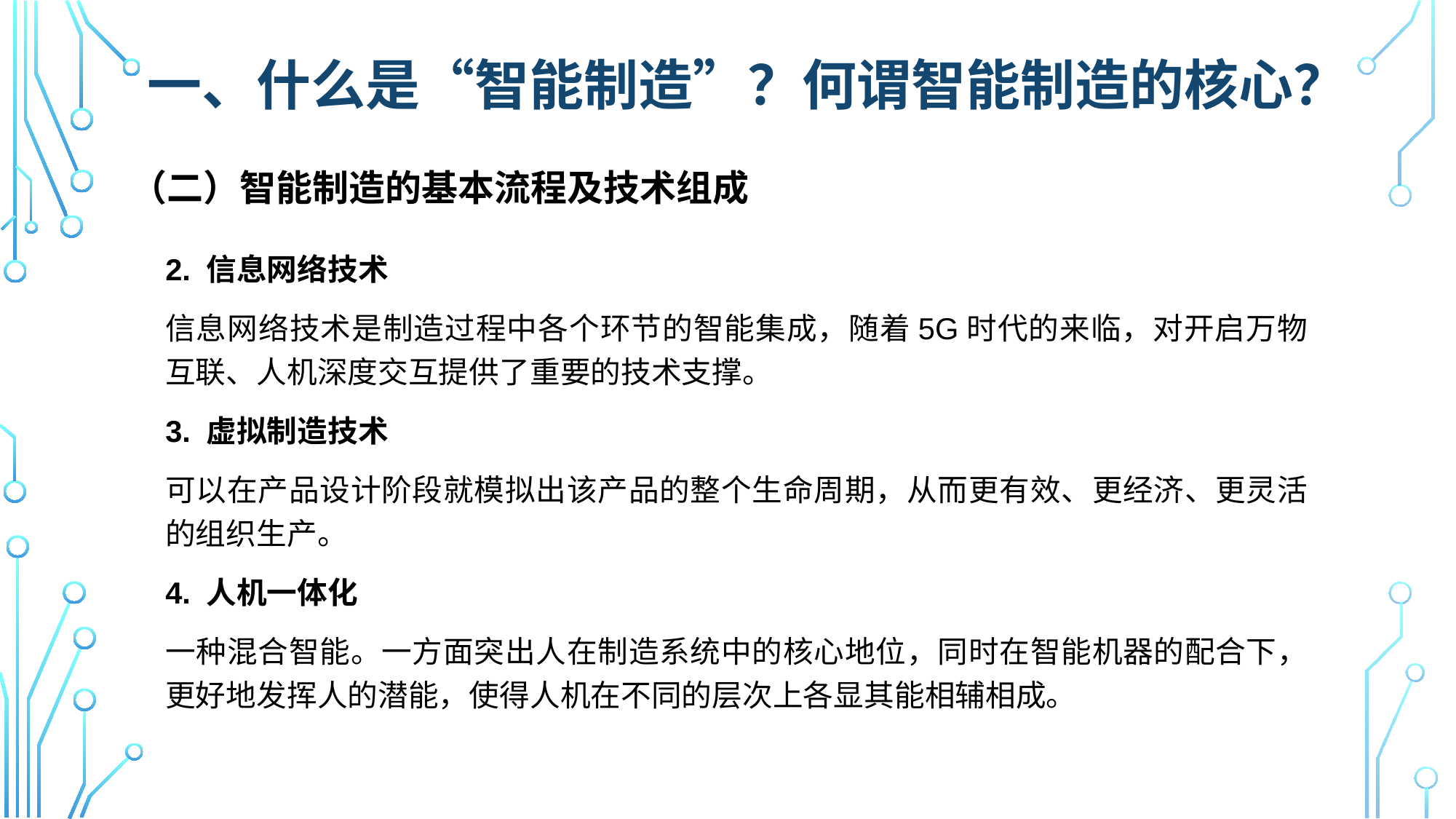

# 一、什么是“智能制造”？何谓智能制造的核心？
（二）智能制造的基本流程及技术组成
2. 信息网络技术
信息网络技术是制造过程中各个环节的智能集成，随着5G时代的来临，对开启万物互联、人机深度交互提供了重要的技术支撑。
3. 虚拟制造技术
可以在产品设计阶段就模拟出该产品的整个生命周期，从而更有效、更经济、更灵活的组织生产。
4. 人机一体化
一种混合智能。一方面突出人在制造系统中的核心地位，同时在智能机器的配合下，更好地发挥人的潜能，使得人机在不同的层次上各显其能相辅相成。